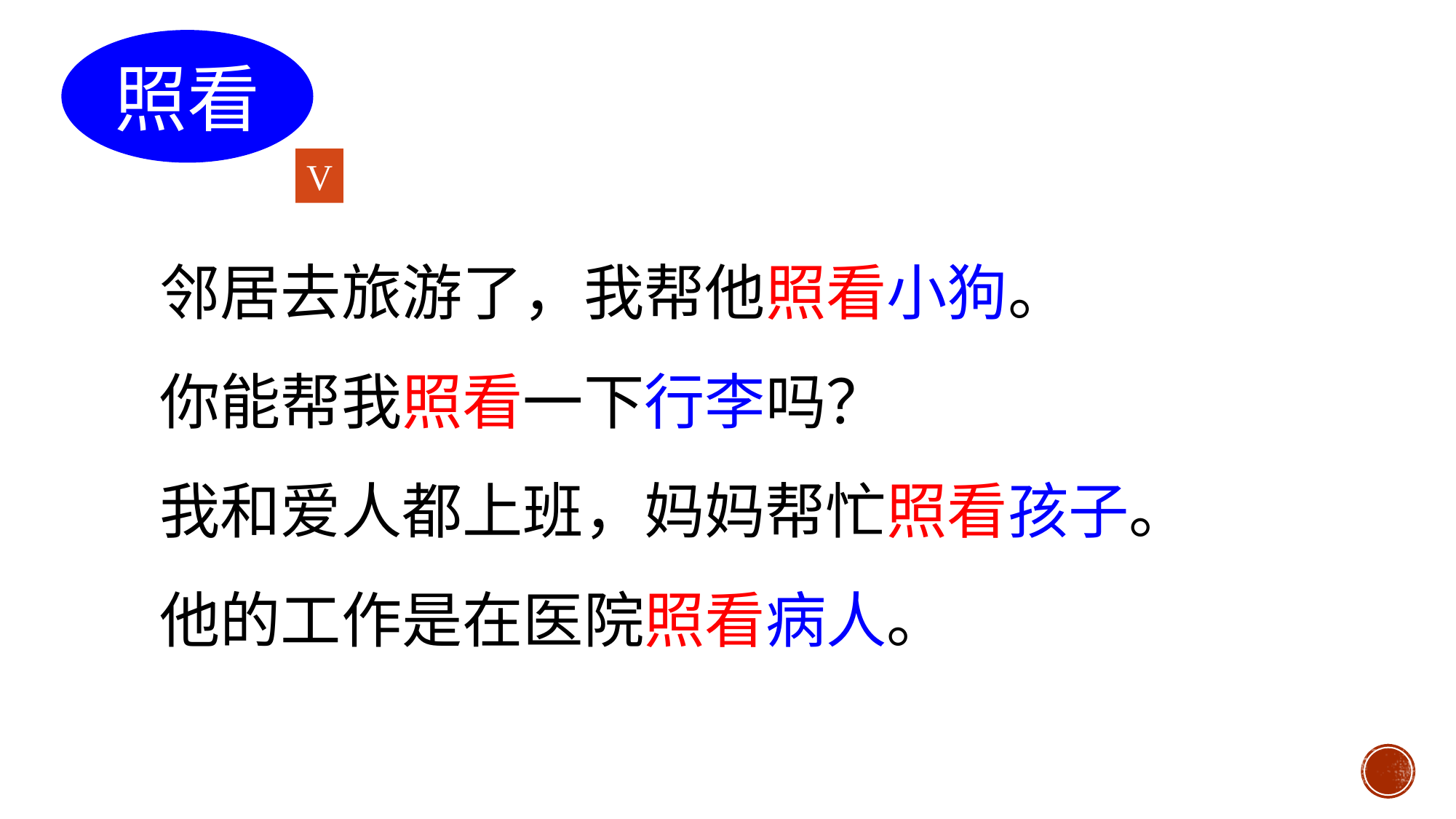

照看
V
邻居去旅游了，我帮他照看小狗。
你能帮我照看一下行李吗？
我和爱人都上班，妈妈帮忙照看孩子。
他的工作是在医院照看病人。